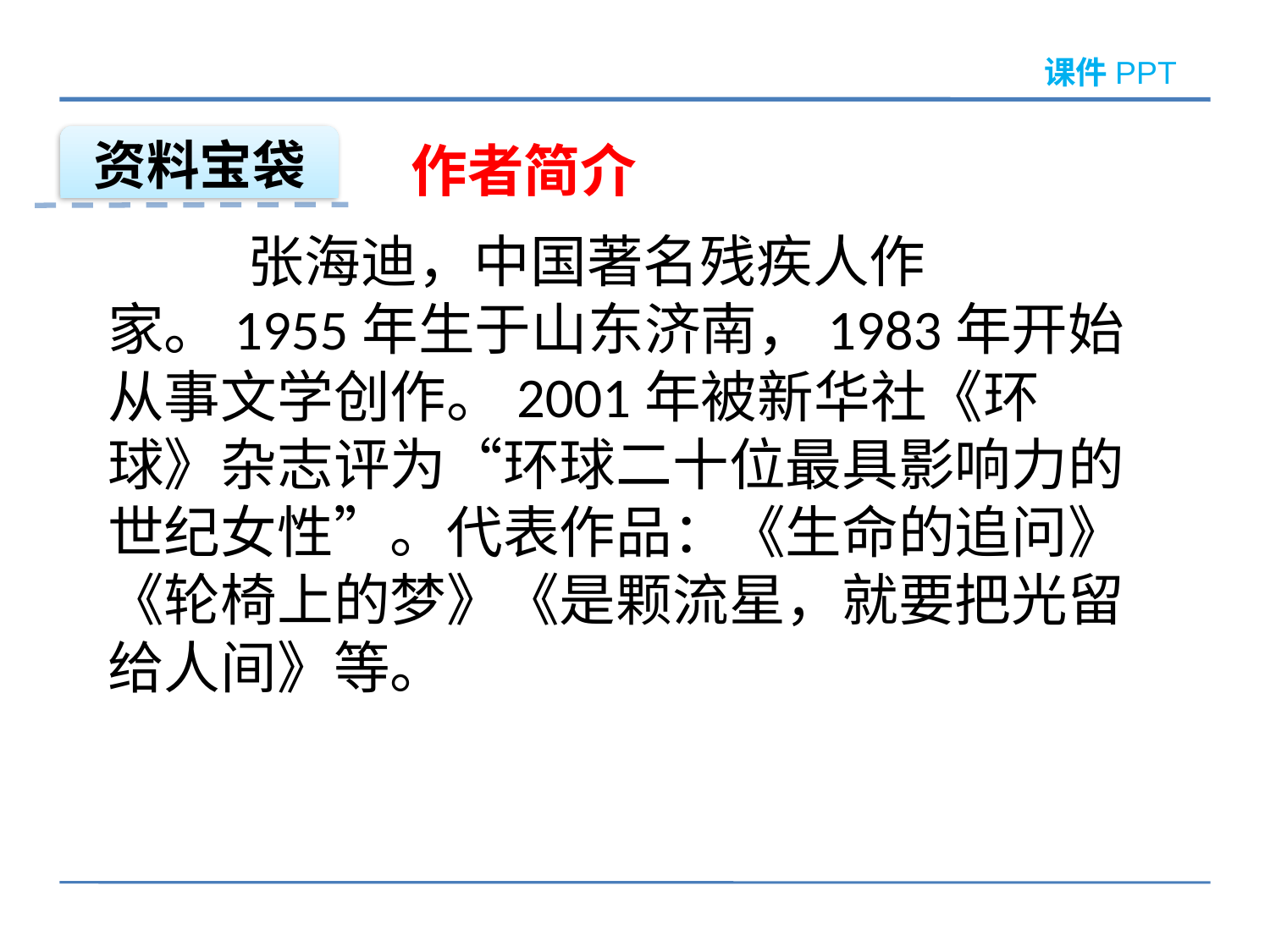

课件PPT
资料宝袋
作者简介
# 张海迪，中国著名残疾人作家。1955年生于山东济南，1983年开始从事文学创作。2001年被新华社《环球》杂志评为“环球二十位最具影响力的世纪女性”。代表作品：《生命的追问》《轮椅上的梦》《是颗流星，就要把光留给人间》等。